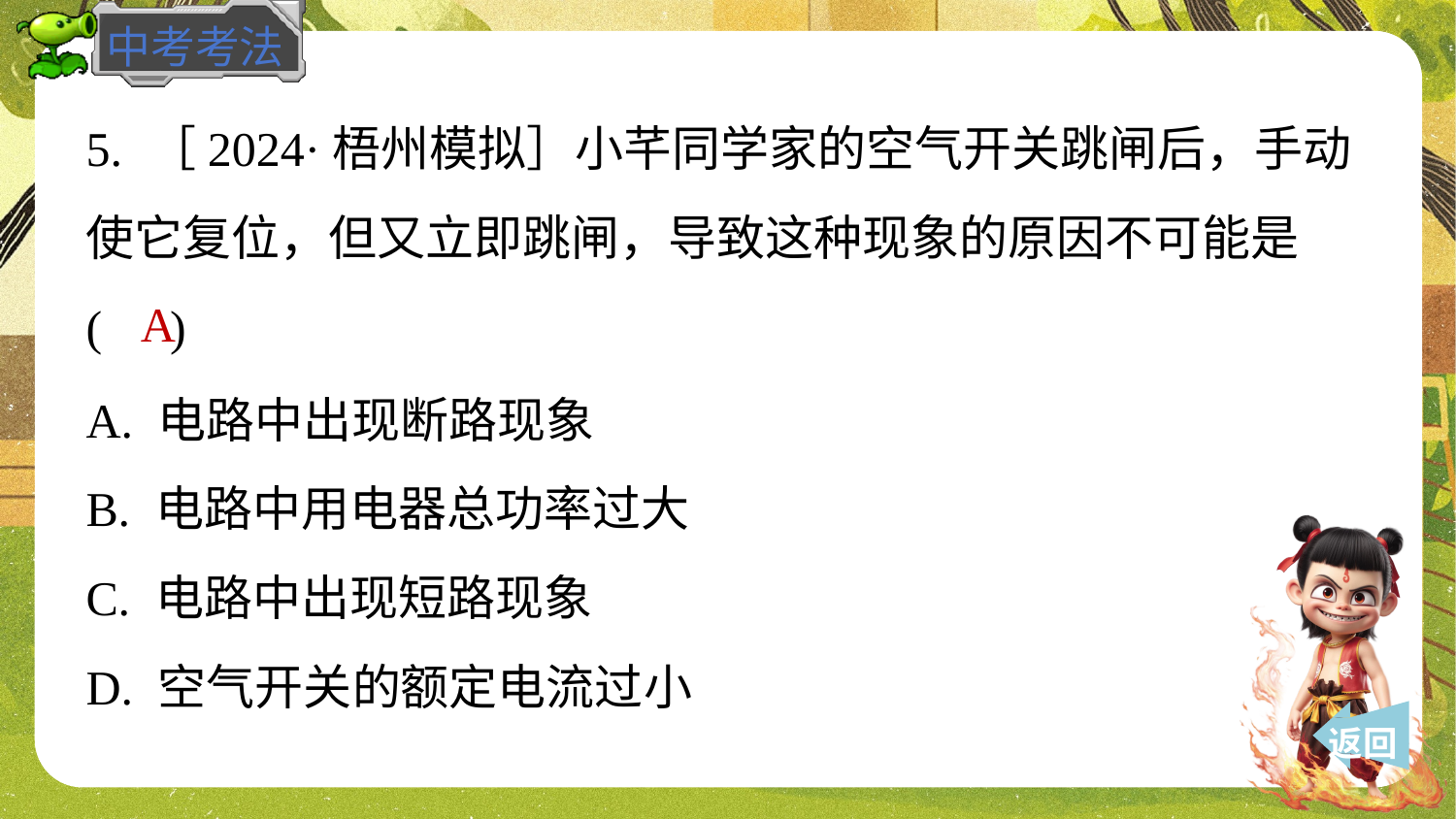

5. ［2024·梧州模拟］小芊同学家的空气开关跳闸后，手动
使它复位，但又立即跳闸，导致这种现象的原因不可能是
(     )
A
A. 电路中出现断路现象
B. 电路中用电器总功率过大
C. 电路中出现短路现象
D. 空气开关的额定电流过小
 返回